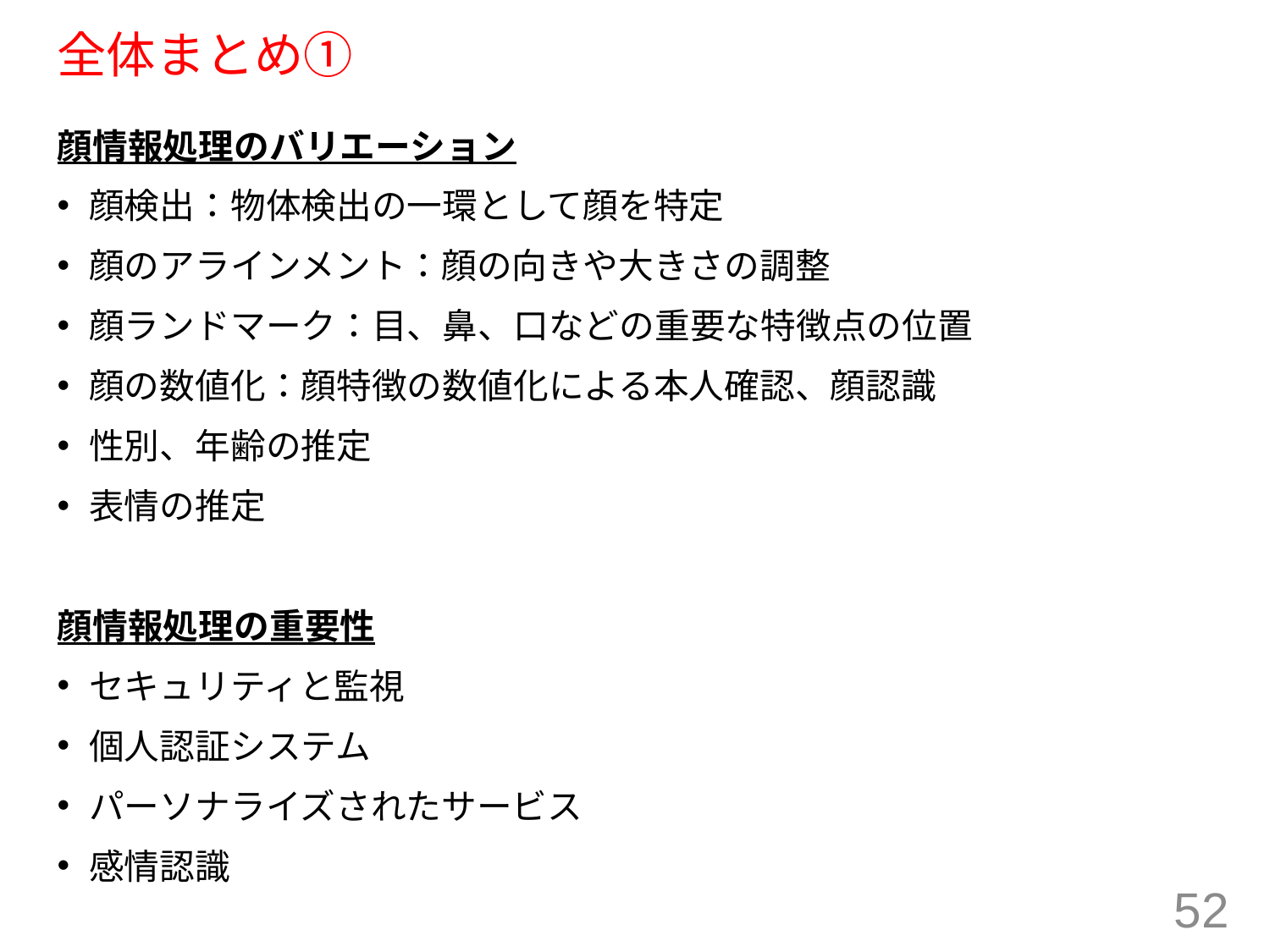

# 全体まとめ①
顔情報処理のバリエーション
顔検出：物体検出の一環として顔を特定
顔のアラインメント：顔の向きや大きさの調整
顔ランドマーク：目、鼻、口などの重要な特徴点の位置
顔の数値化：顔特徴の数値化による本人確認、顔認識
性別、年齢の推定
表情の推定

顔情報処理の重要性
セキュリティと監視
個人認証システム
パーソナライズされたサービス
感情認識
52